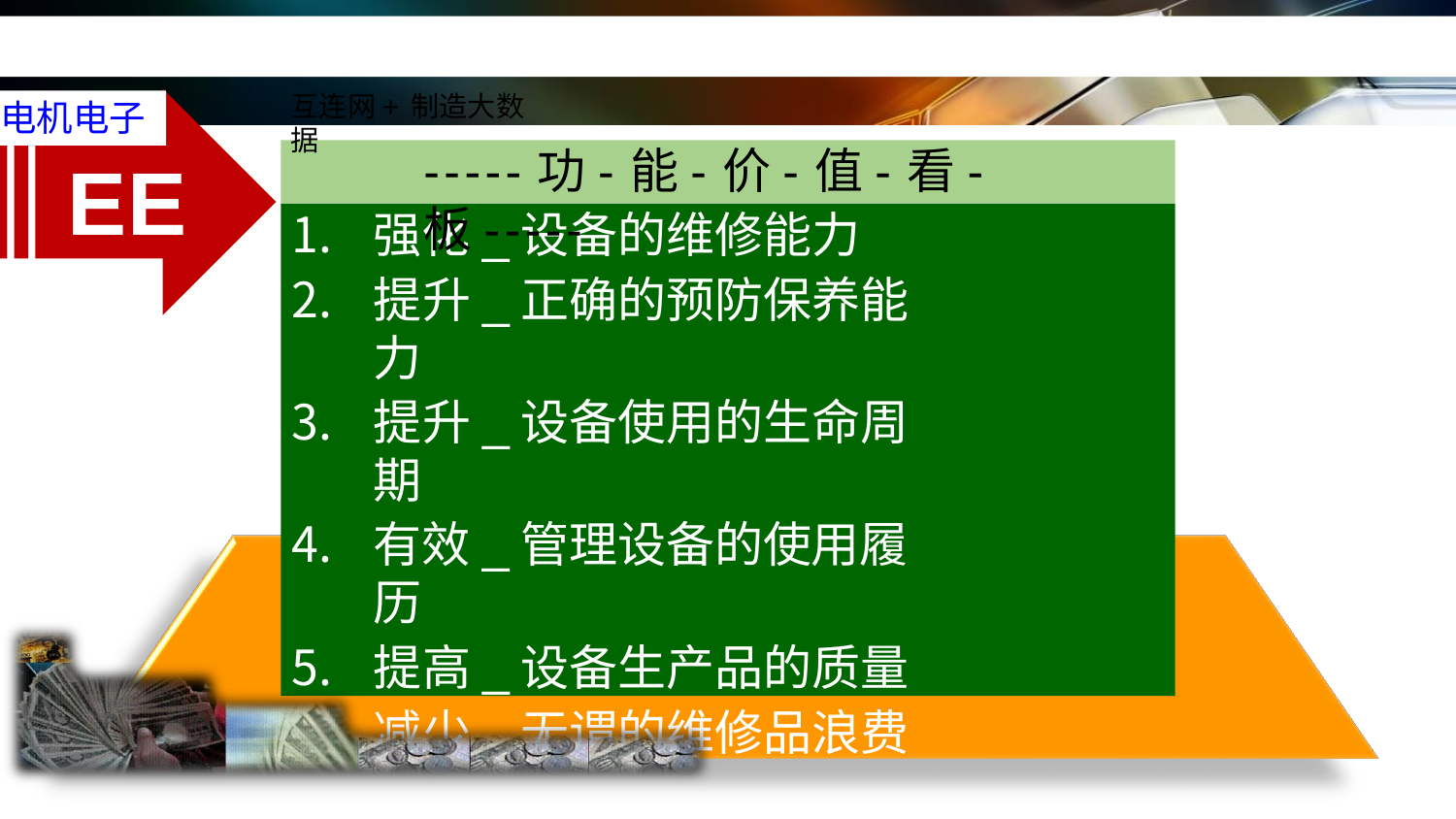

互连网+制造大数据

电机电子
-----功-能-价-值-看-板-----

EE
强化_设备的维修能力
提升_正确的预防保养能力
提升_设备使用的生命周期
有效_管理设备的使用履历
提高_设备生产品的质量
减少_无谓的维修品浪费